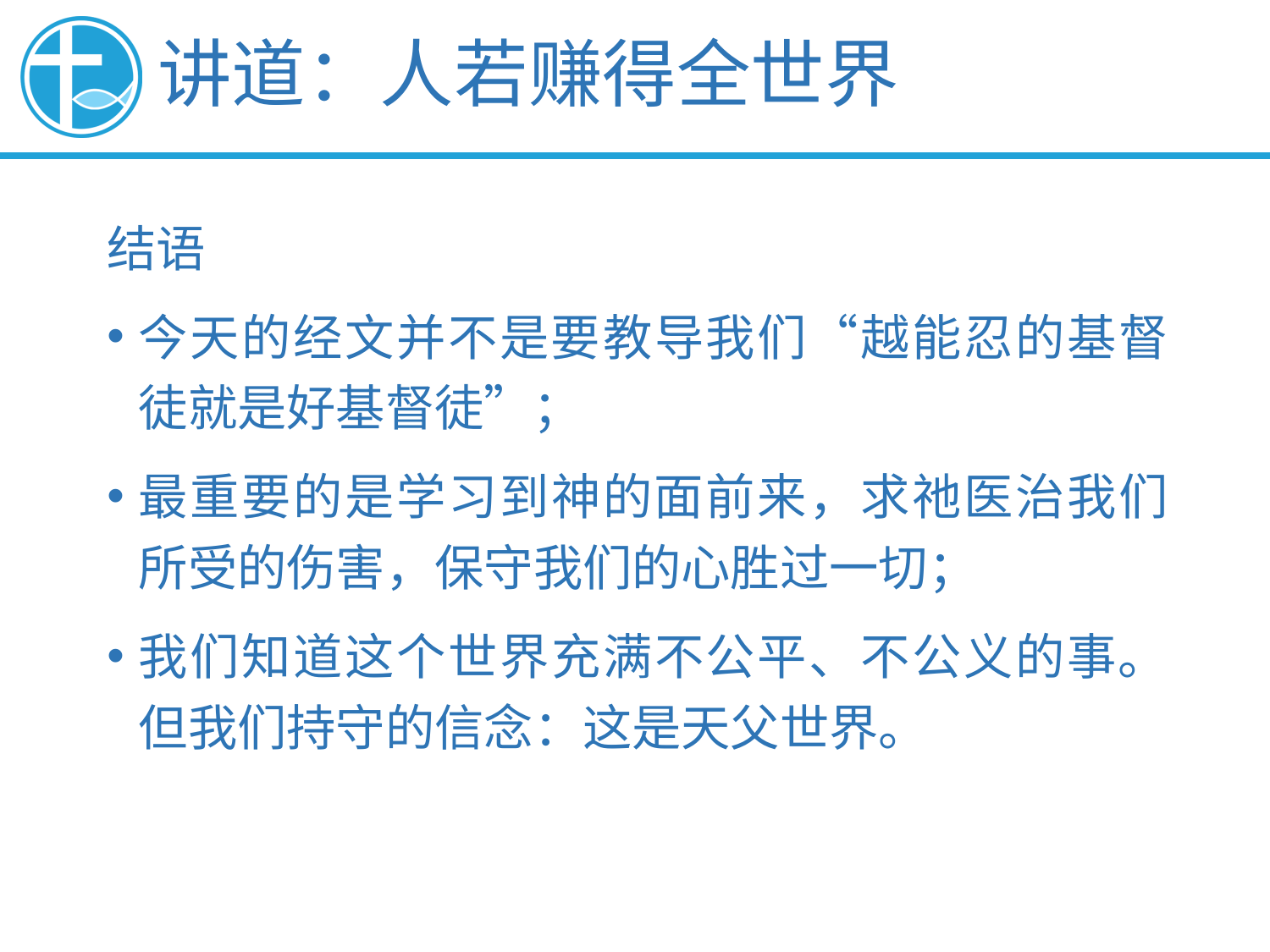

讲道：人若赚得全世界
结语
今天的经文并不是要教导我们“越能忍的基督徒就是好基督徒”；
最重要的是学习到神的面前来，求祂医治我们所受的伤害，保守我们的心胜过一切；
我们知道这个世界充满不公平、不公义的事。但我们持守的信念：这是天父世界。